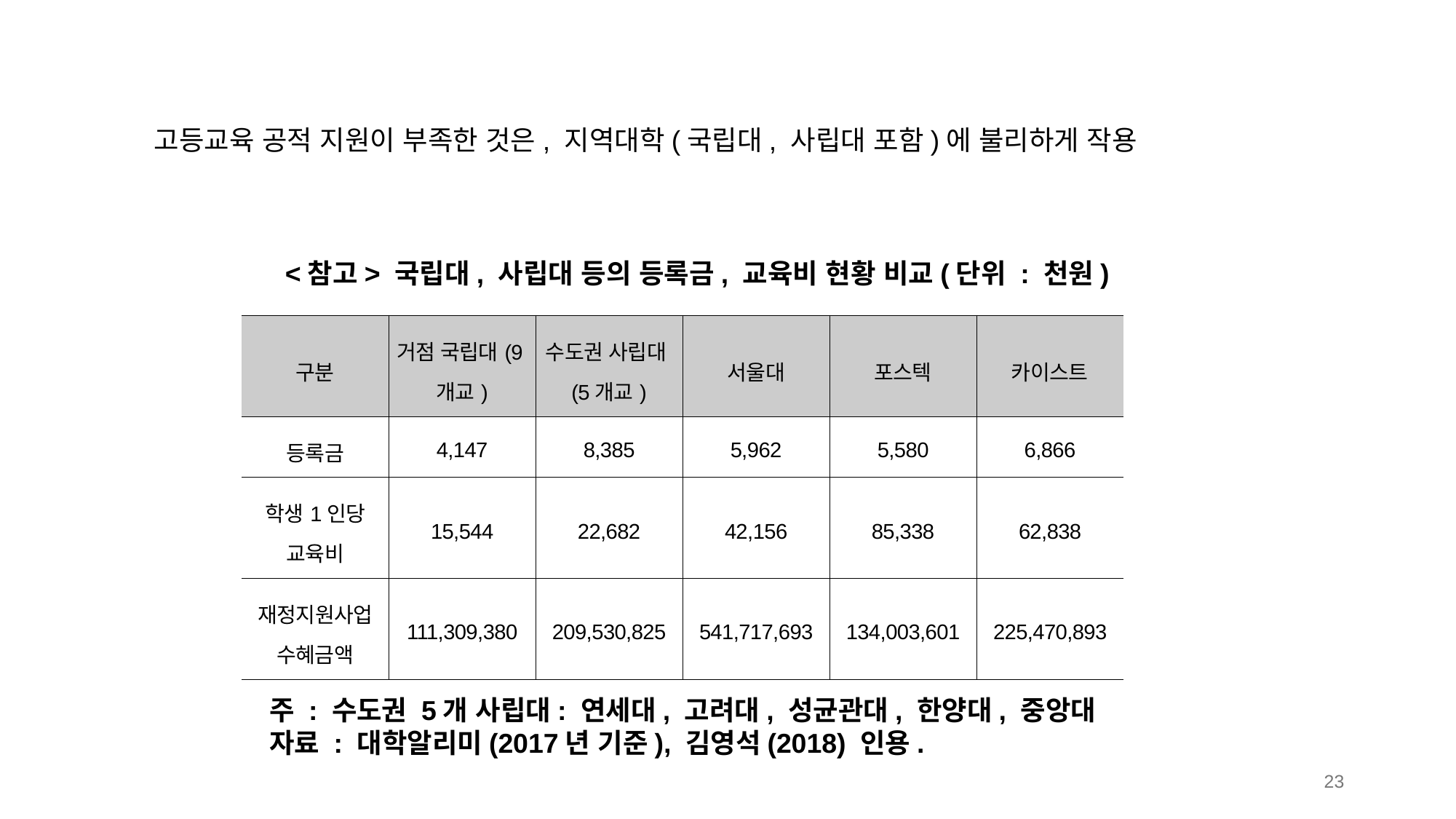

고등교육 공적 지원이 부족한 것은, 지역대학(국립대, 사립대 포함)에 불리하게 작용
<참고> 국립대, 사립대 등의 등록금, 교육비 현황 비교(단위 : 천원)

| 구분 | 거점 국립대(9개교) | 수도권 사립대(5개교) | 서울대 | 포스텍 | 카이스트 |
| --- | --- | --- | --- | --- | --- |
| 등록금 | 4,147 | 8,385 | 5,962 | 5,580 | 6,866 |
| 학생1인당 교육비 | 15,544 | 22,682 | 42,156 | 85,338 | 62,838 |
| 재정지원사업 수혜금액 | 111,309,380 | 209,530,825 | 541,717,693 | 134,003,601 | 225,470,893 |
주 : 수도권 5개 사립대: 연세대, 고려대, 성균관대, 한양대, 중앙대
자료 : 대학알리미(2017년 기준), 김영석(2018) 인용.

23